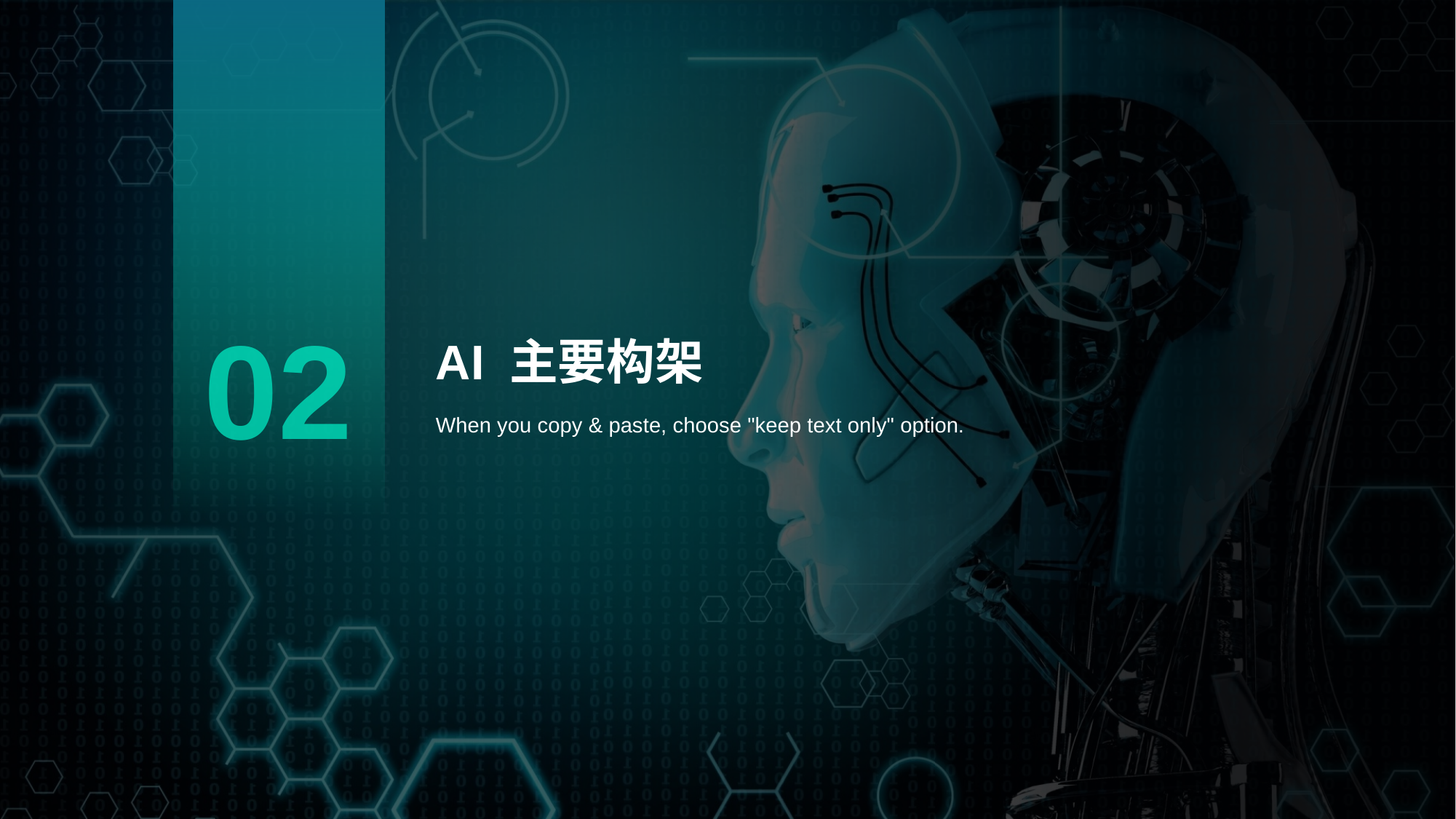

02
# AI 主要构架
When you copy & paste, choose "keep text only" option.